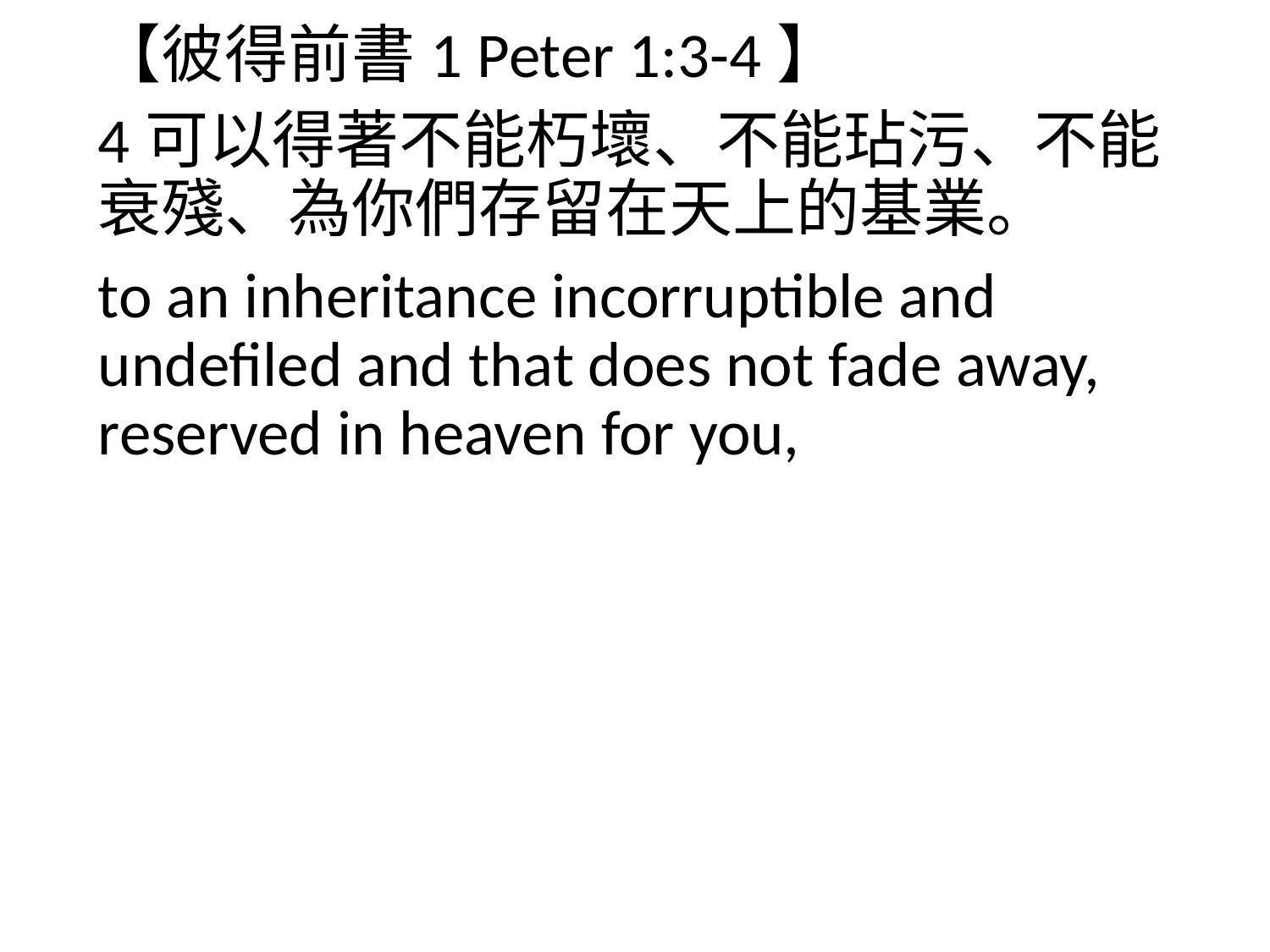

【彼得前書1 Peter 1:3-4】
4可以得著不能朽壞、不能玷污、不能衰殘、為你們存留在天上的基業。
to an inheritance incorruptible and undefiled and that does not fade away, reserved in heaven for you,